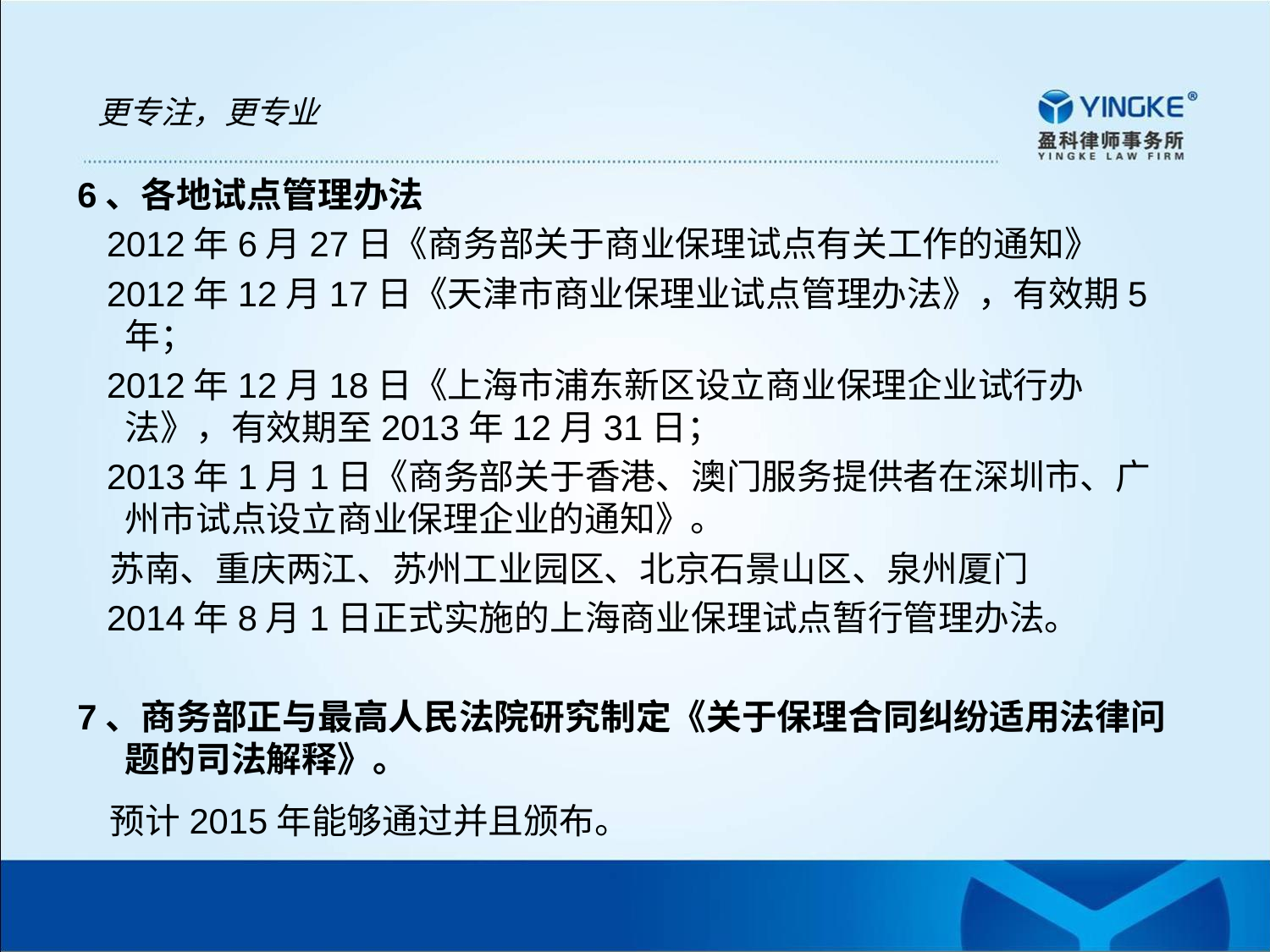

更专注，更专业
6、各地试点管理办法
   2012年6月27日《商务部关于商业保理试点有关工作的通知》
   2012年12月17日《天津市商业保理业试点管理办法》，有效期5年；
   2012年12月18日《上海市浦东新区设立商业保理企业试行办法》，有效期至2013年12月31日；
   2013年1月1日《商务部关于香港、澳门服务提供者在深圳市、广州市试点设立商业保理企业的通知》。
   苏南、重庆两江、苏州工业园区、北京石景山区、泉州厦门
   2014年8月1日正式实施的上海商业保理试点暂行管理办法。

7、商务部正与最高人民法院研究制定《关于保理合同纠纷适用法律问题的司法解释》。
   预计2015年能够通过并且颁布。